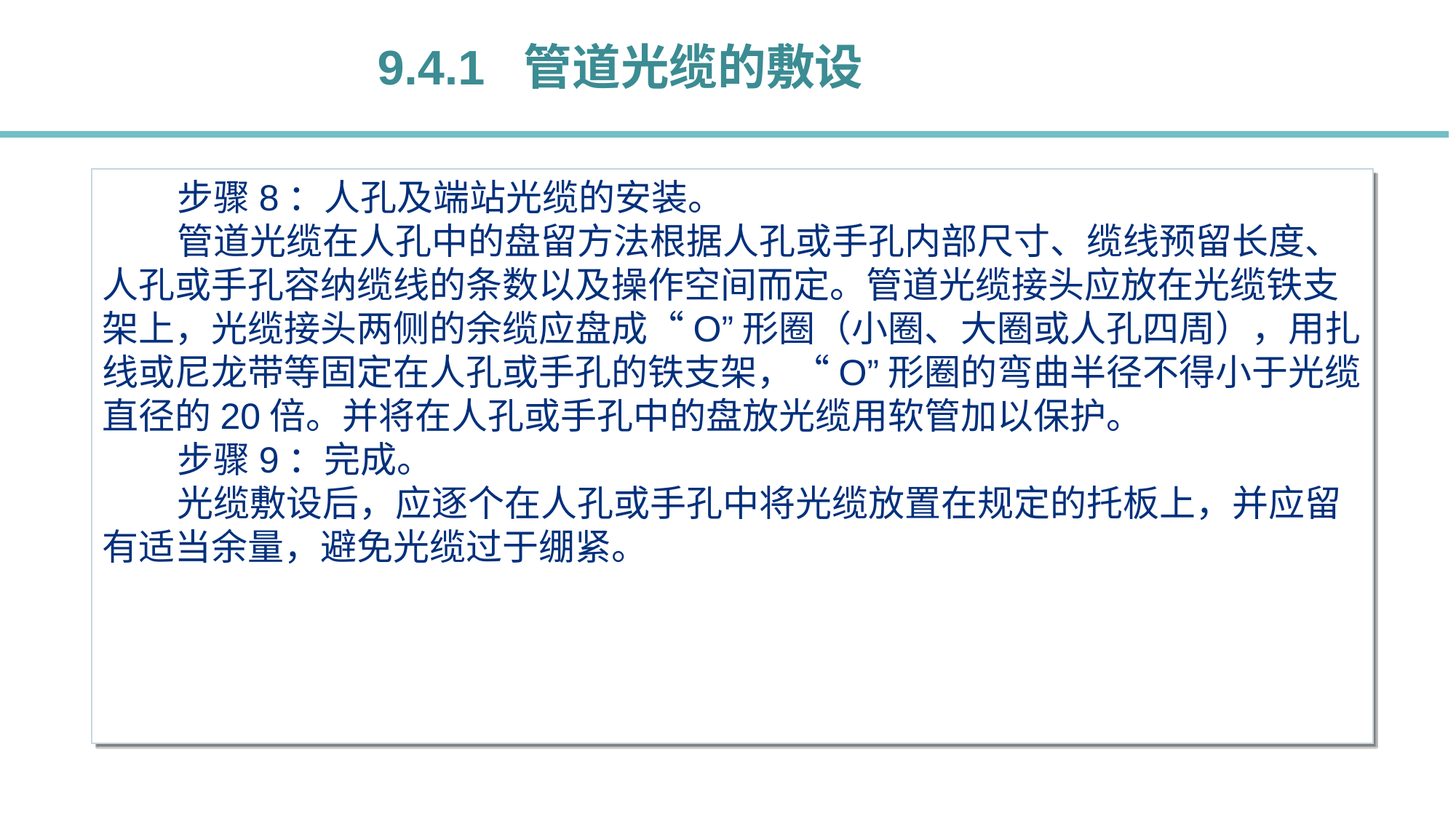

9.4.1  管道光缆的敷设
步骤8：人孔及端站光缆的安装。
管道光缆在人孔中的盘留方法根据人孔或手孔内部尺寸、缆线预留长度、人孔或手孔容纳缆线的条数以及操作空间而定。管道光缆接头应放在光缆铁支架上，光缆接头两侧的余缆应盘成“O”形圈（小圈、大圈或人孔四周），用扎线或尼龙带等固定在人孔或手孔的铁支架，“O”形圈的弯曲半径不得小于光缆直径的20倍。并将在人孔或手孔中的盘放光缆用软管加以保护。
步骤9：完成。
光缆敷设后，应逐个在人孔或手孔中将光缆放置在规定的托板上，并应留有适当余量，避免光缆过于绷紧。